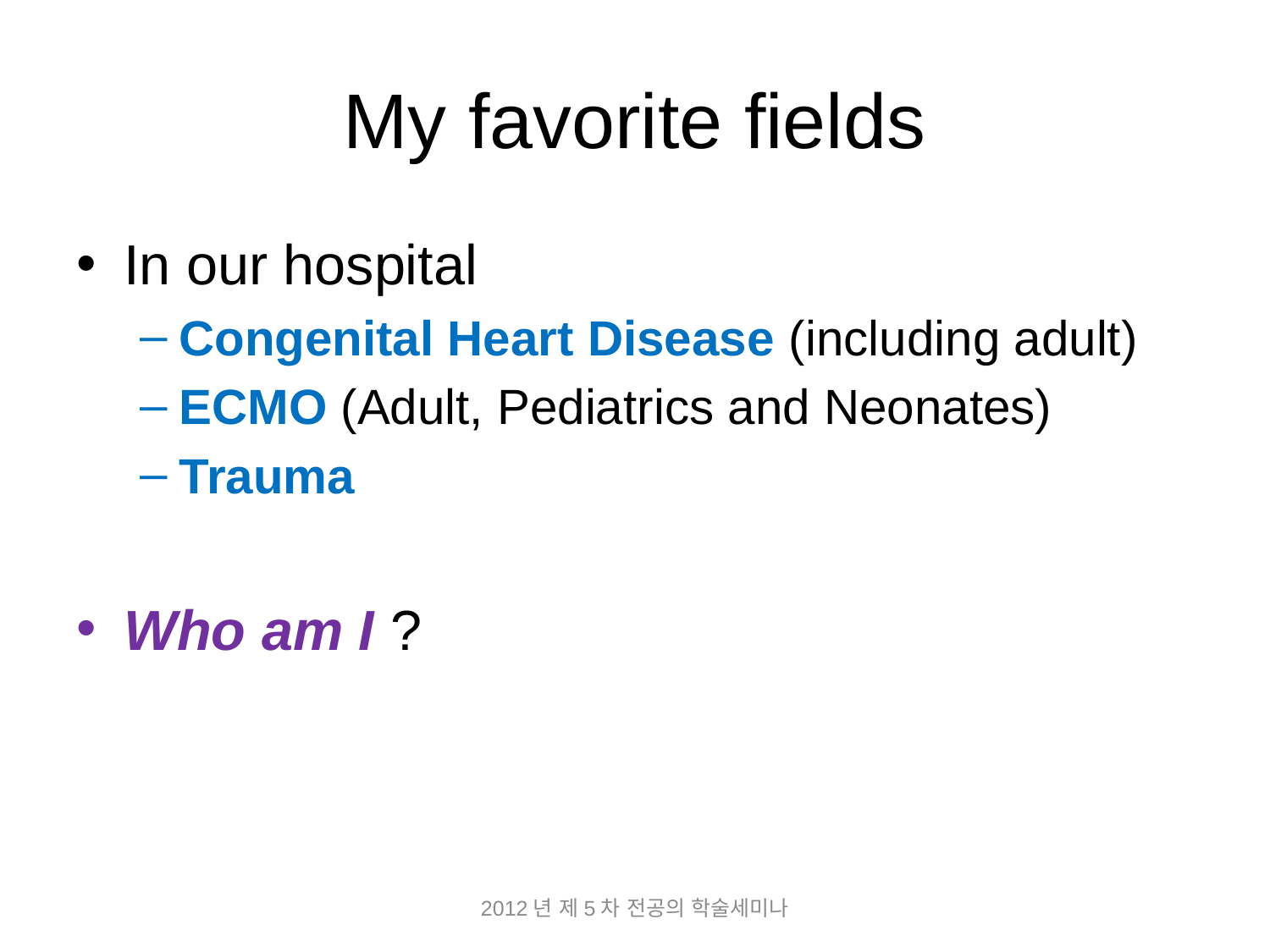

# My favorite fields
In our hospital
Congenital Heart Disease (including adult)
ECMO (Adult, Pediatrics and Neonates)
Trauma

Who am I ?
2012년 제5차 전공의 학술세미나